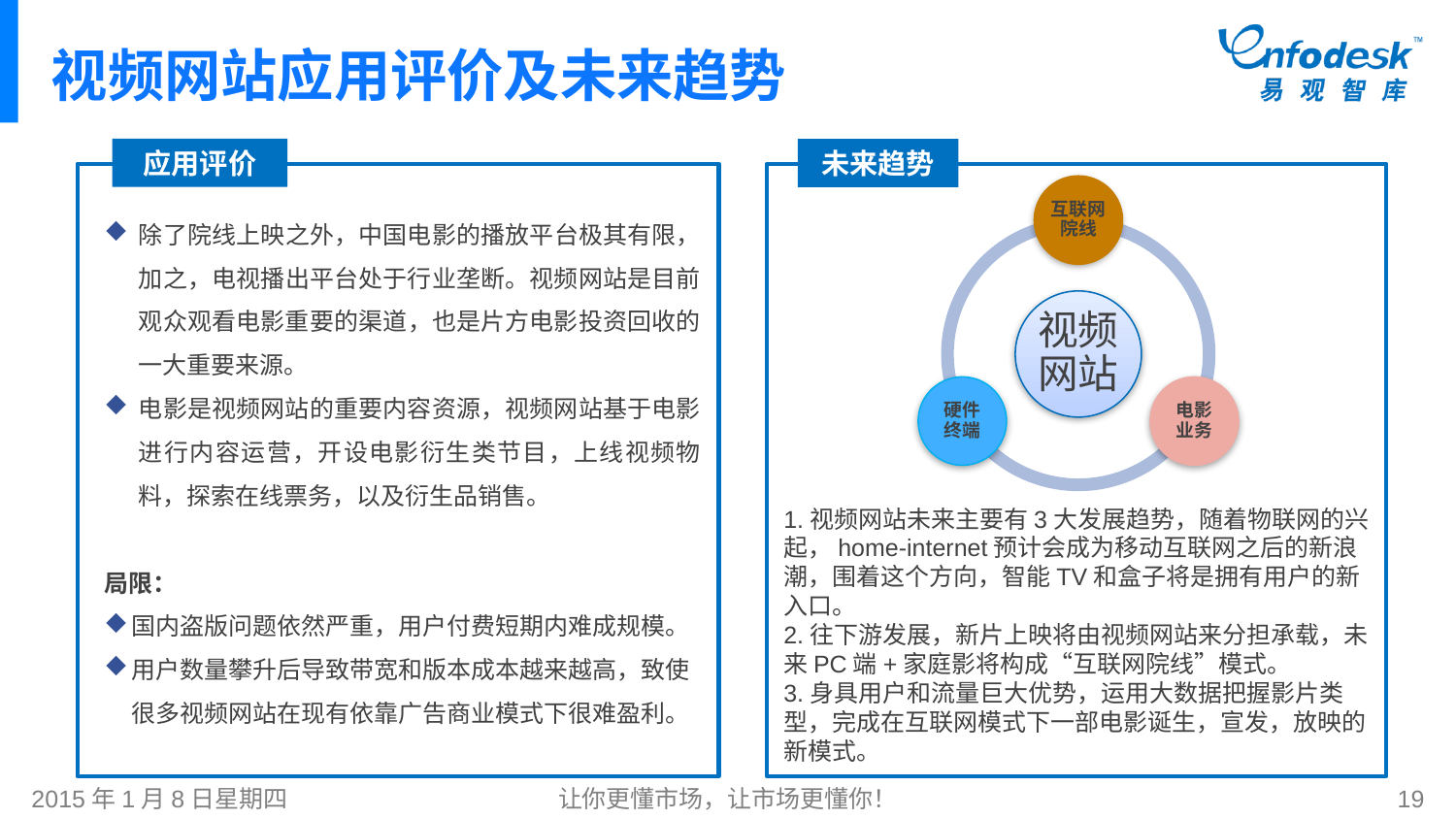

# 视频网站应用评价及未来趋势
应用评价
未来趋势

除了院线上映之外，中国电影的播放平台极其有限，加之，电视播出平台处于行业垄断。视频网站是目前观众观看电影重要的渠道，也是片方电影投资回收的一大重要来源。
电影是视频网站的重要内容资源，视频网站基于电影进行内容运营，开设电影衍生类节目，上线视频物料，探索在线票务，以及衍生品销售。

局限：
国内盗版问题依然严重，用户付费短期内难成规模。
用户数量攀升后导致带宽和版本成本越来越高，致使很多视频网站在现有依靠广告商业模式下很难盈利。

视频
网站
互联网院线
电影
业务
硬件
终端
1.视频网站未来主要有3大发展趋势，随着物联网的兴起，home-internet预计会成为移动互联网之后的新浪潮，围着这个方向，智能TV和盒子将是拥有用户的新入口。
2.往下游发展，新片上映将由视频网站来分担承载，未来PC端+家庭影将构成“互联网院线”模式。
3.身具用户和流量巨大优势，运用大数据把握影片类型，完成在互联网模式下一部电影诞生，宣发，放映的新模式。
2015年1月8日星期四
让你更懂市场，让市场更懂你！
19